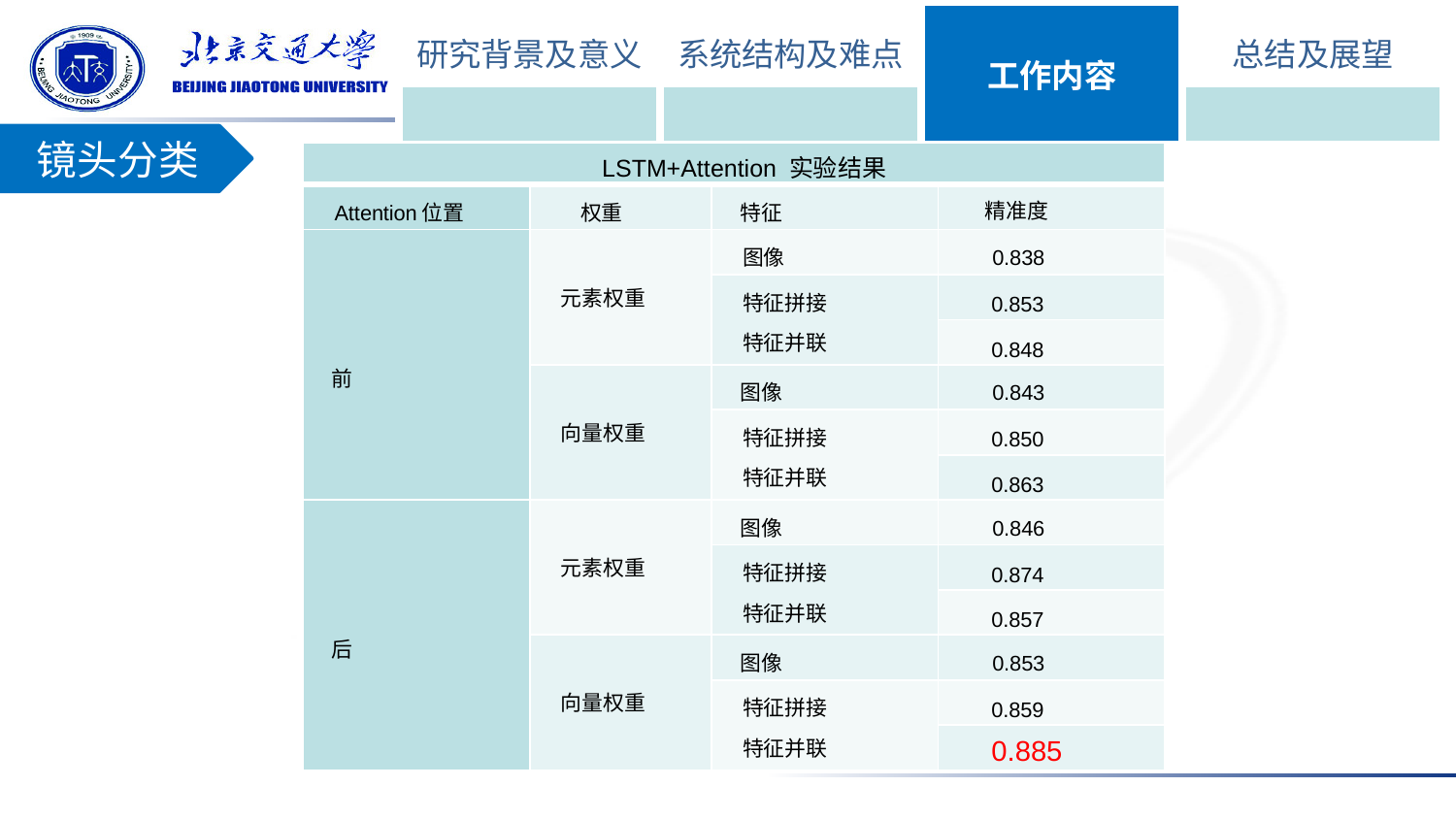

| 研究背景及意义 | 系统结构及难点 | 工作内容 | 总结及展望 |
| --- | --- | --- | --- |
|  |  |  |  |

镜头分类
| LSTM+Attention 实验结果 |  |  |  |
| --- | --- | --- | --- |
| Attention位置 | 权重 | 特征 | 精准度 |
| 前 | 元素权重 | 图像 | 0.838 |
|  |  | 特征拼接 特征并联 | 0.853 |
|  |  |  | 0.848 |
|  | 向量权重 | 图像 | 0.843 |
|  |  | 特征拼接 特征并联 | 0.850 |
|  |  |  | 0.863 |
| 后 | 元素权重 | 图像 | 0.846 |
|  |  | 特征拼接 特征并联 | 0.874 |
|  |  |  | 0.857 |
|  | 向量权重 | 图像 | 0.853 |
|  |  | 特征拼接 特征并联 | 0.859 |
|  |  |  | 0.885 |